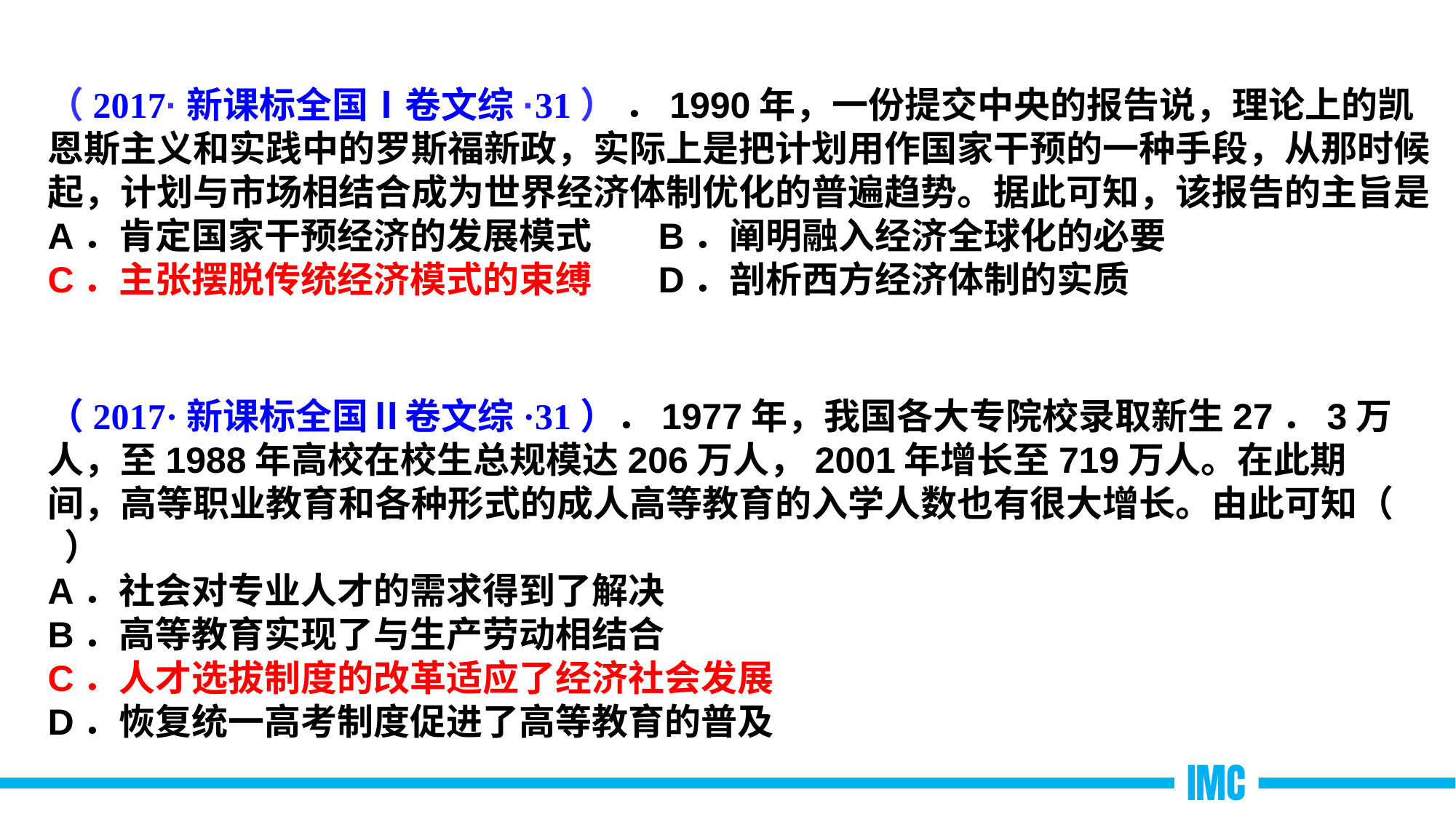

（2017·新课标全国Ⅰ卷文综·31） ．1990年，一份提交中央的报告说，理论上的凯恩斯主义和实践中的罗斯福新政，实际上是把计划用作国家干预的一种手段，从那时候起，计划与市场相结合成为世界经济体制优化的普遍趋势。据此可知，该报告的主旨是
A．肯定国家干预经济的发展模式       B．阐明融入经济全球化的必要
C．主张摆脱传统经济模式的束缚       D．剖析西方经济体制的实质
（2017·新课标全国Ⅱ卷文综·31）．1977年，我国各大专院校录取新生27．3万人，至1988年高校在校生总规模达206万人，2001年增长至719万人。在此期间，高等职业教育和各种形式的成人高等教育的入学人数也有很大增长。由此可知（     ）
A．社会对专业人才的需求得到了解决
B．高等教育实现了与生产劳动相结合
C．人才选拔制度的改革适应了经济社会发展
D．恢复统一高考制度促进了高等教育的普及